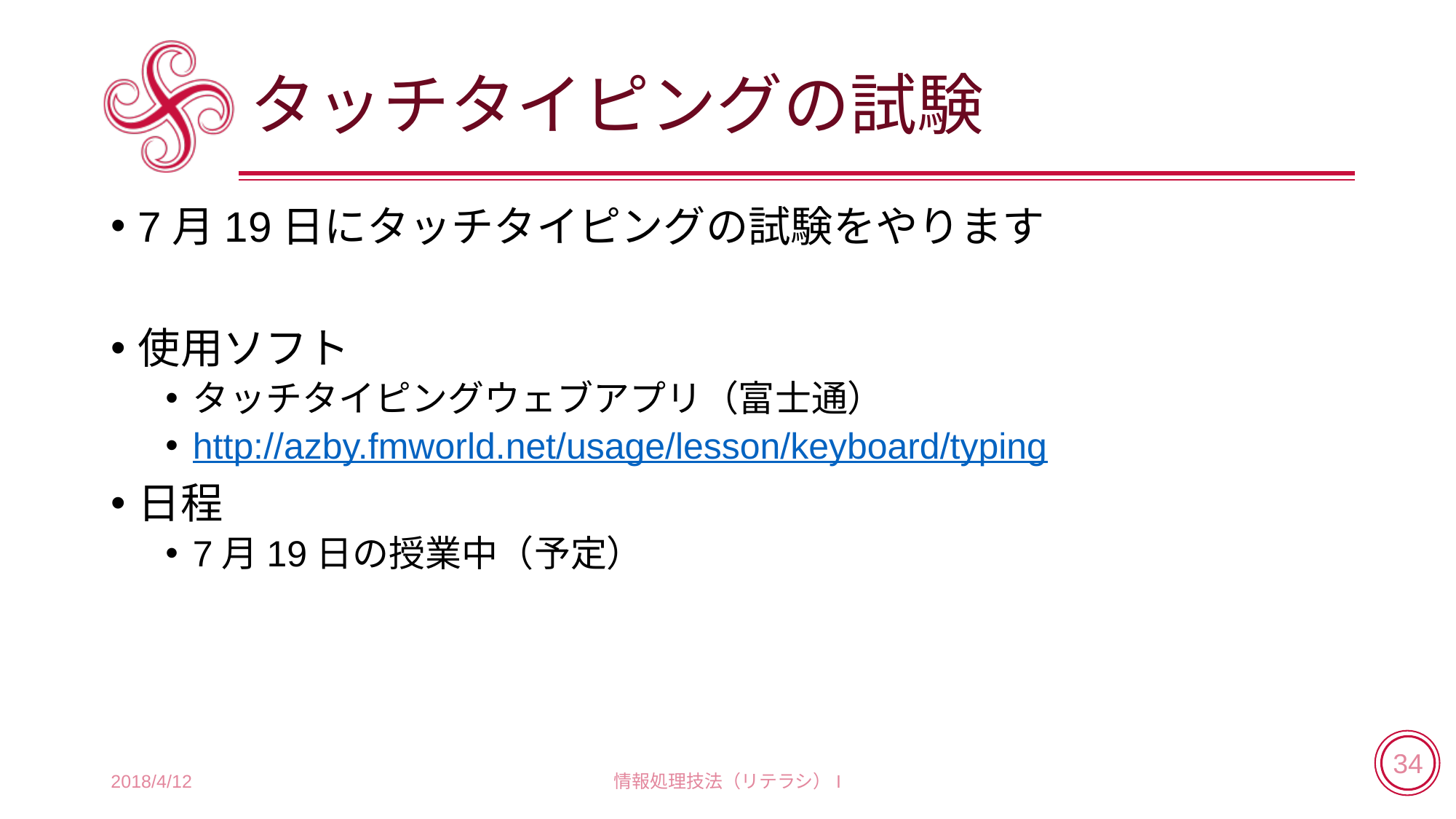

# タッチタイピングの試験
7月19日にタッチタイピングの試験をやります

使用ソフト
タッチタイピングウェブアプリ（富士通）
http://azby.fmworld.net/usage/lesson/keyboard/typing
日程
7月19日の授業中（予定）

2018/4/12
情報処理技法（リテラシ）I